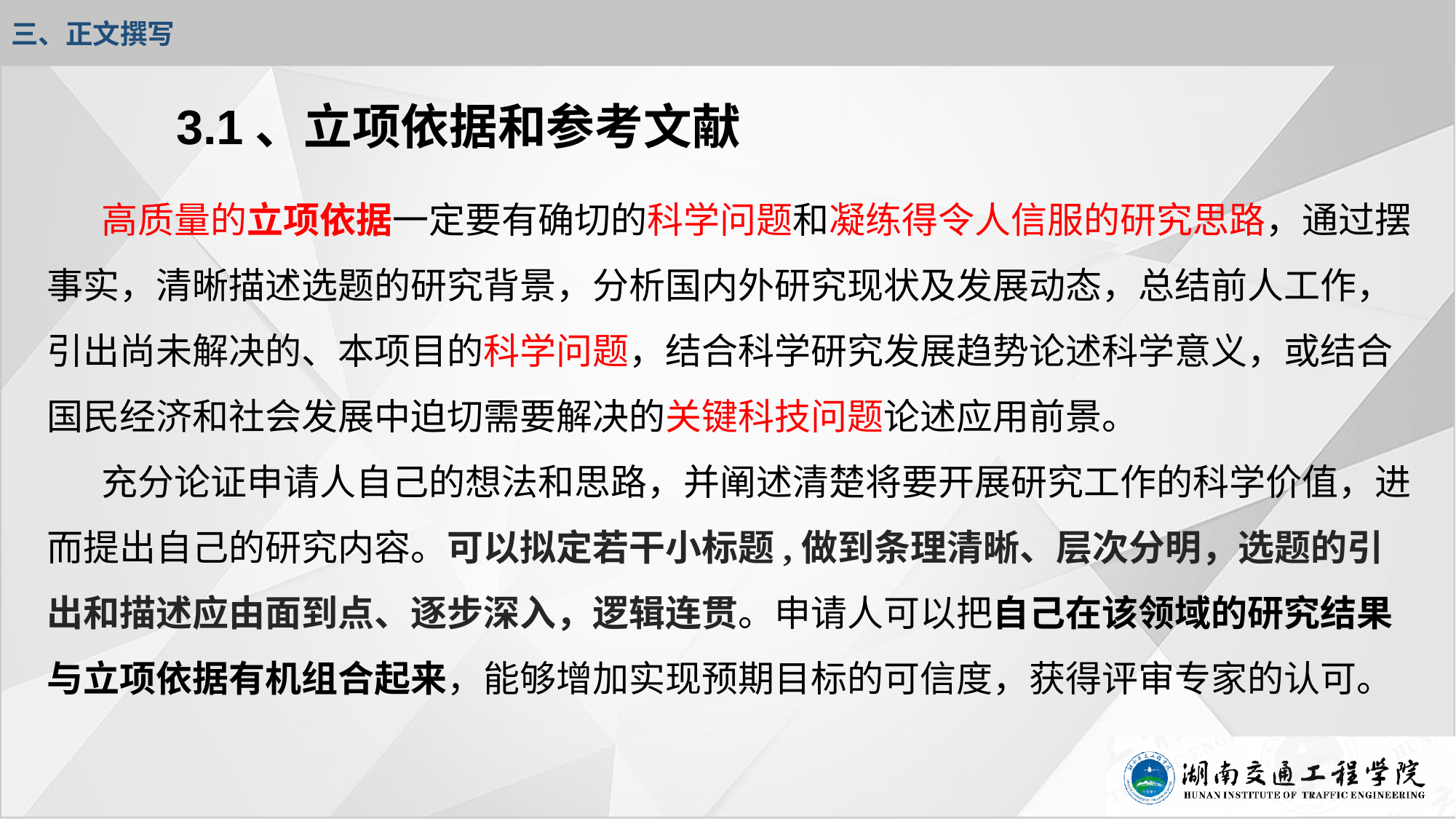

三、正文撰写
# 3.1、立项依据和参考文献
高质量的立项依据一定要有确切的科学问题和凝练得令人信服的研究思路，通过摆事实，清晰描述选题的研究背景，分析国内外研究现状及发展动态，总结前人工作，引出尚未解决的、本项目的科学问题，结合科学研究发展趋势论述科学意义，或结合国民经济和社会发展中迫切需要解决的关键科技问题论述应用前景。
充分论证申请人自己的想法和思路，并阐述清楚将要开展研究工作的科学价值，进而提出自己的研究内容。可以拟定若干小标题,做到条理清晰、层次分明，选题的引出和描述应由面到点、逐步深入，逻辑连贯。申请人可以把自己在该领域的研究结果与立项依据有机组合起来，能够增加实现预期目标的可信度，获得评审专家的认可。